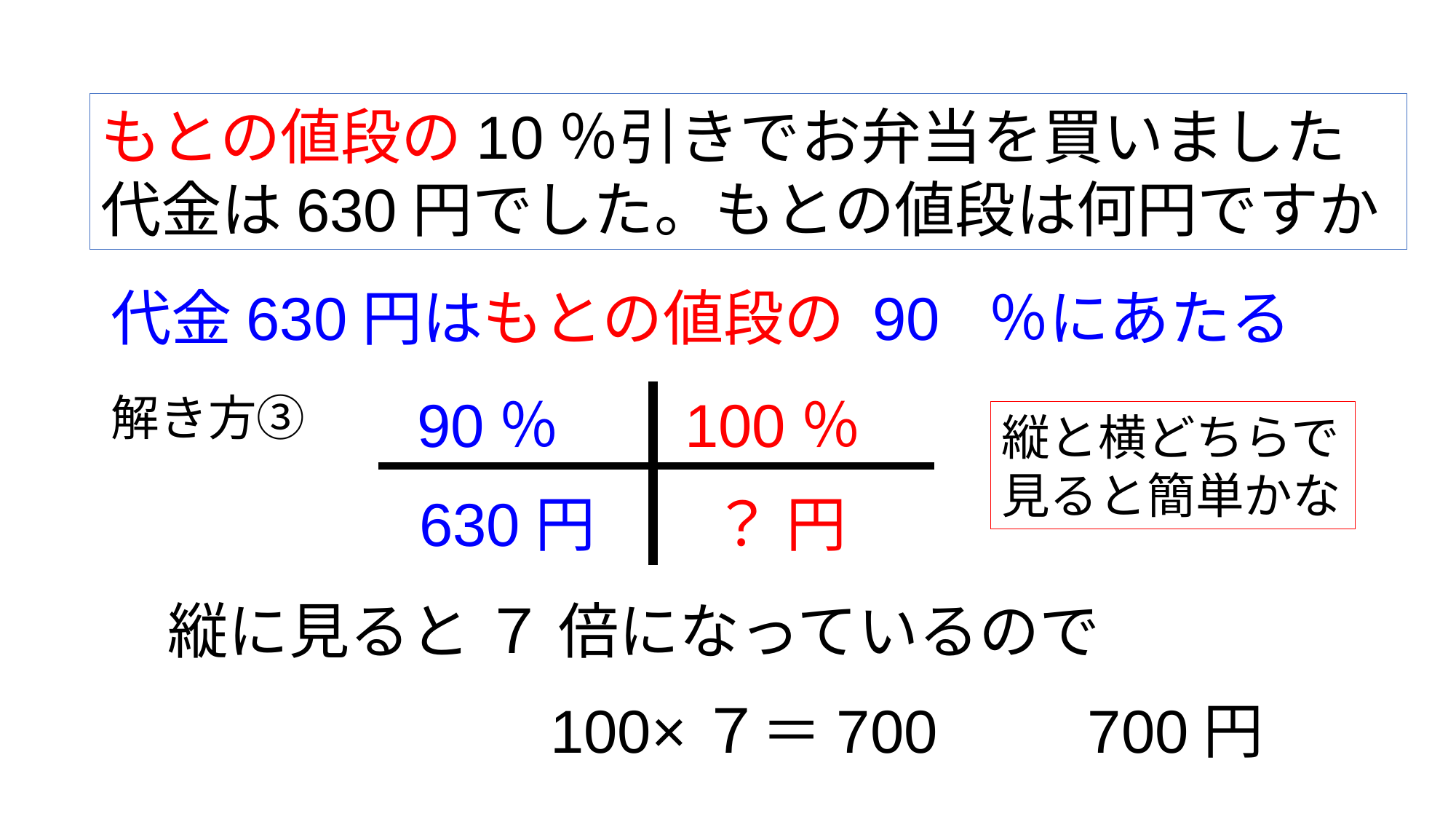

もとの値段の10％引きでお弁当を買いました
代金は630円でした。もとの値段は何円ですか
代金630円はもとの値段の 90  ％にあたる
解き方③
90％
100％
縦と横どちらで見ると簡単かな
630円
？ 円
縦に見ると ７ 倍になっているので
100×７＝700　　700円